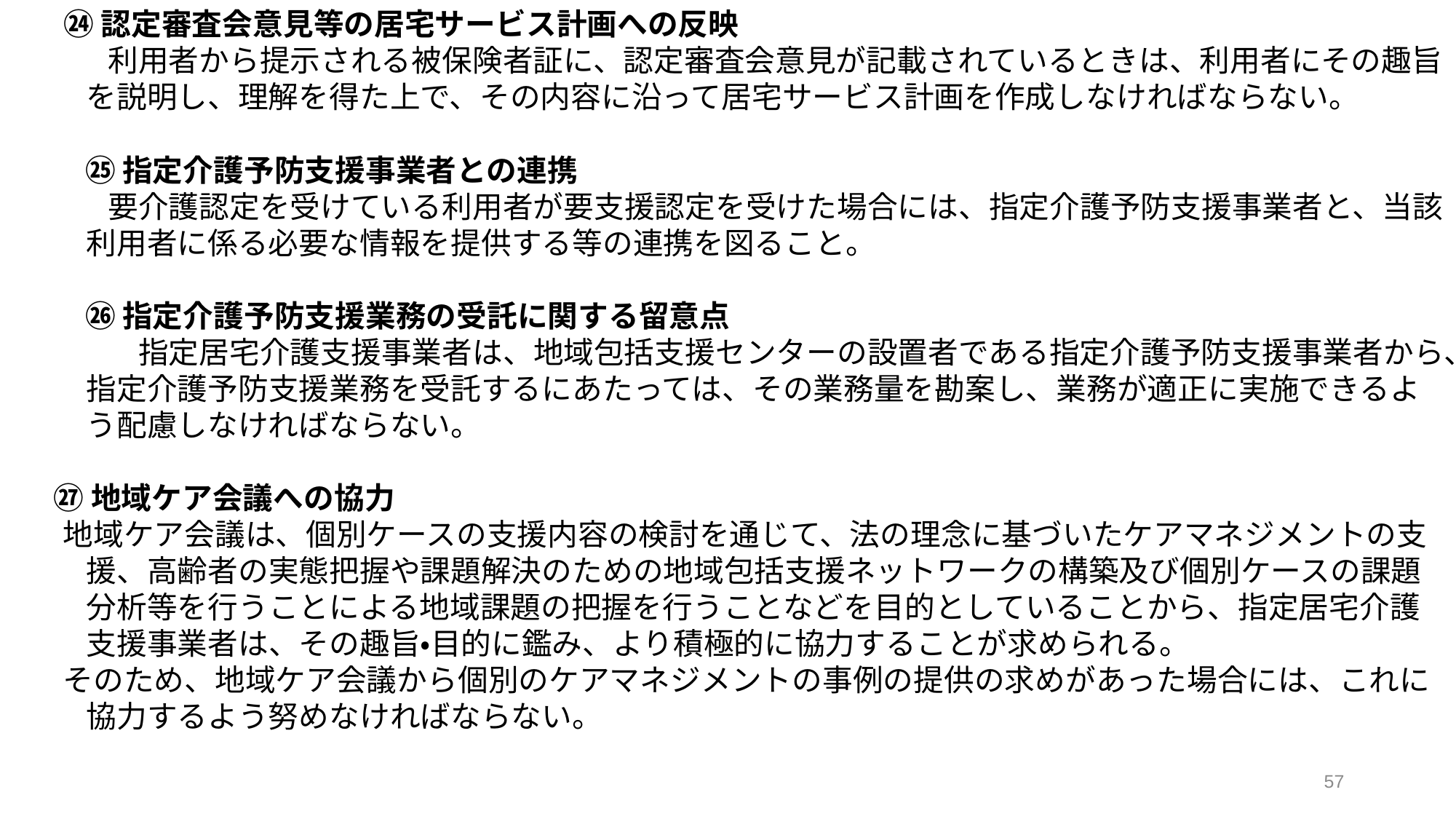

㉔ 認定審査会意見等の居宅サービス計画への反映
利用者から提示される被保険者証に、認定審査会意見が記載されているときは、利用者にその趣旨を説明し、理解を得た上で、その内容に沿って居宅サービス計画を作成しなければならない。

㉕ 指定介護予防支援事業者との連携
要介護認定を受けている利用者が要支援認定を受けた場合には、指定介護予防支援事業者と、当該利用者に係る必要な情報を提供する等の連携を図ること。

㉖ 指定介護予防支援業務の受託に関する留意点
　指定居宅介護支援事業者は、地域包括支援センターの設置者である指定介護予防支援事業者から、指定介護予防支援業務を受託するにあたっては、その業務量を勘案し、業務が適正に実施できるよう配慮しなければならない。

㉗ 地域ケア会議への協力
　地域ケア会議は、個別ケースの支援内容の検討を通じて、法の理念に基づいたケアマネジメントの支援、高齢者の実態把握や課題解決のための地域包括支援ネットワークの構築及び個別ケースの課題分析等を行うことによる地域課題の把握を行うことなどを目的としていることから、指定居宅介護支援事業者は、その趣旨・目的に鑑み、より積極的に協力することが求められる。
　そのため、地域ケア会議から個別のケアマネジメントの事例の提供の求めがあった場合には、これに協力するよう努めなければならない。
57